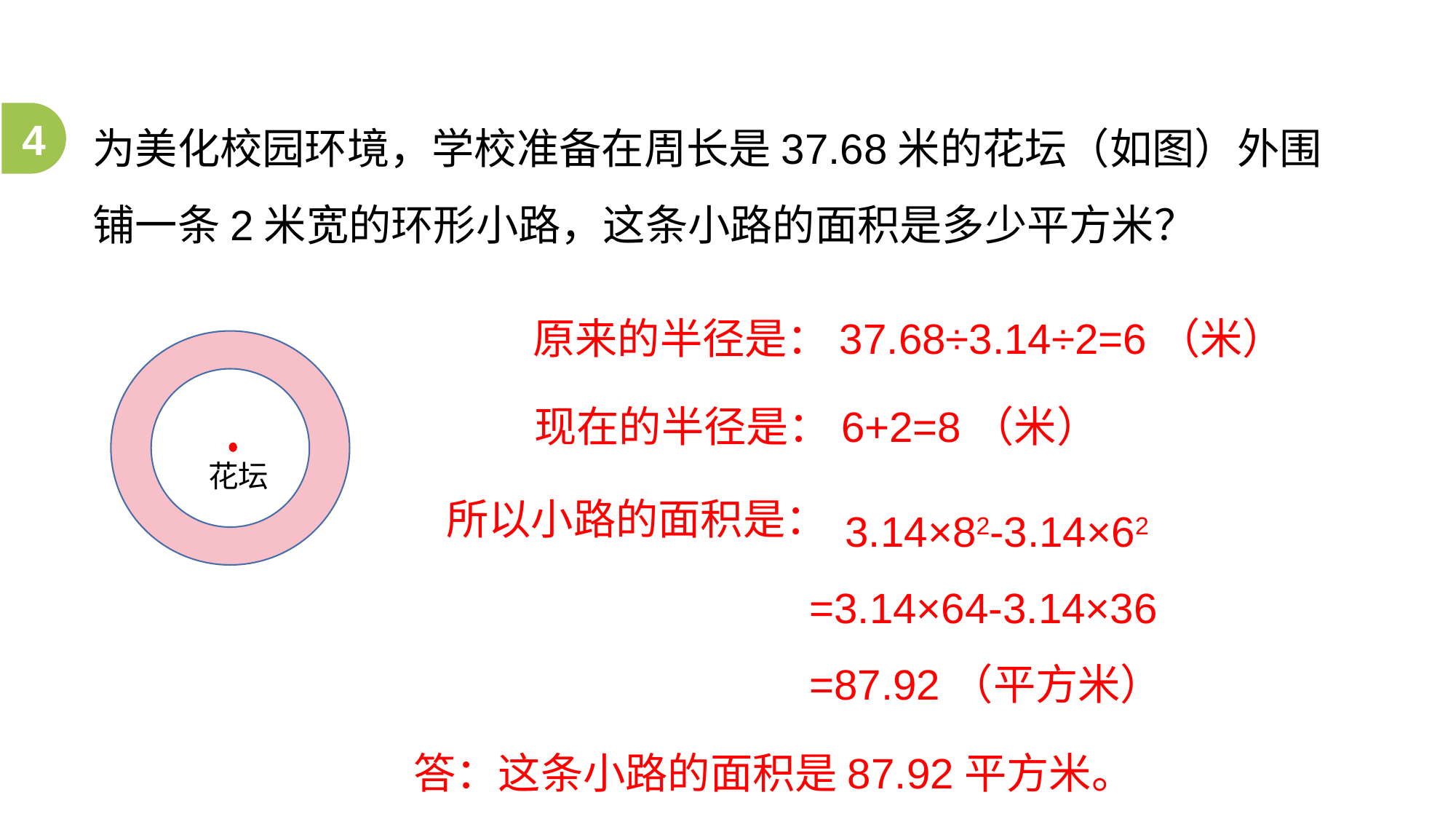

为美化校园环境，学校准备在周长是37.68米的花坛（如图）外围铺一条2米宽的环形小路，这条小路的面积是多少平方米？
4
原来的半径是：37.68÷3.14÷2=6（米）

花坛
现在的半径是：6+2=8（米）
   3.14×82-3.14×62
=3.14×64-3.14×36
=87.92（平方米）
所以小路的面积是：
答：这条小路的面积是87.92平方米。